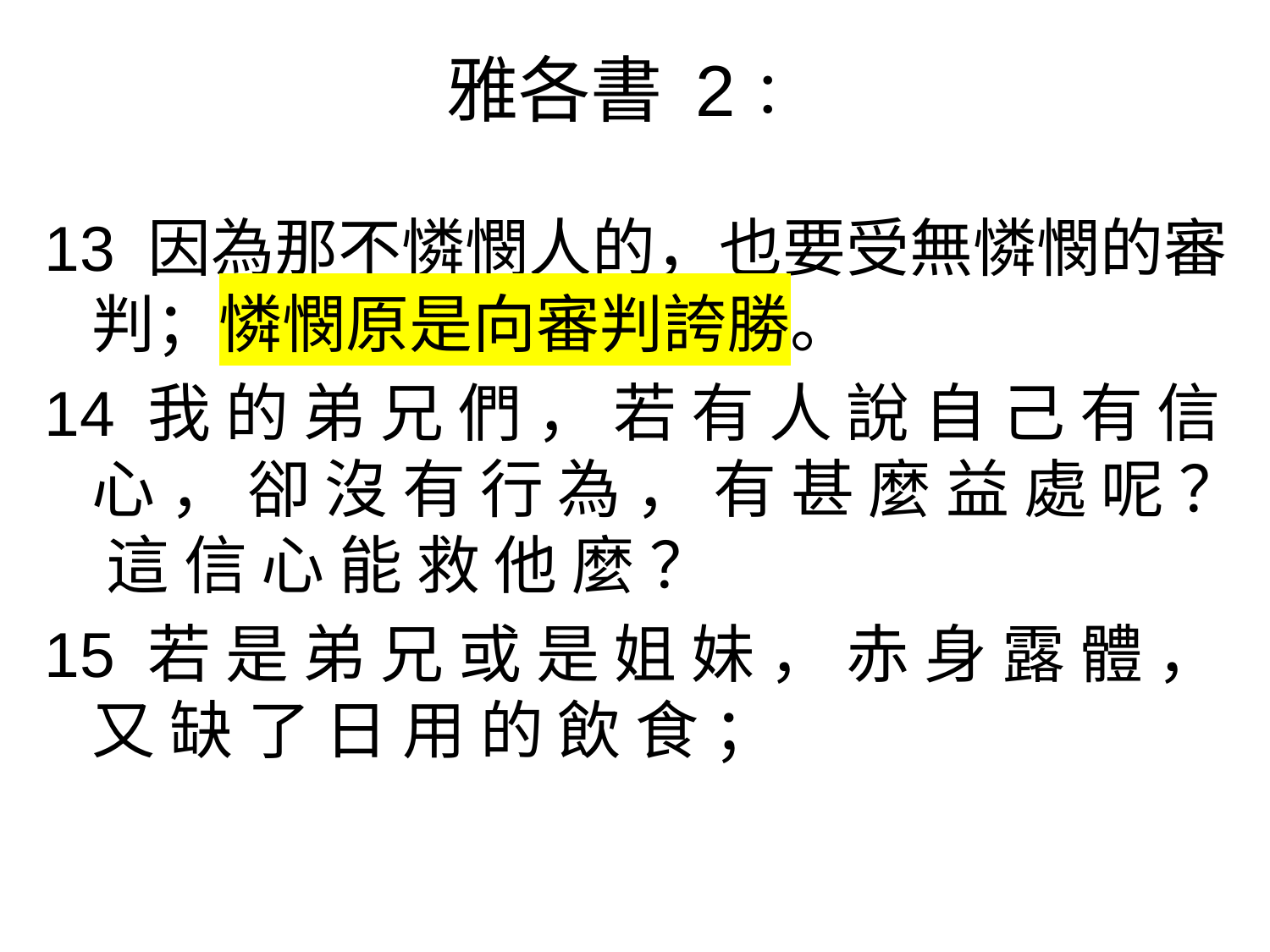

# 雅各書 2：
13 因為那不憐憫人的，也要受無憐憫的審判；憐憫原是向審判誇勝。
14 我 的 弟 兄 們 ， 若 有 人 說 自 己 有 信 心 ， 卻 沒 有 行 為 ， 有 甚 麼 益 處 呢 ？ 這 信 心 能 救 他 麼 ？
15 若 是 弟 兄 或 是 姐 妹 ， 赤 身 露 體 ， 又 缺 了 日 用 的 飲 食 ；